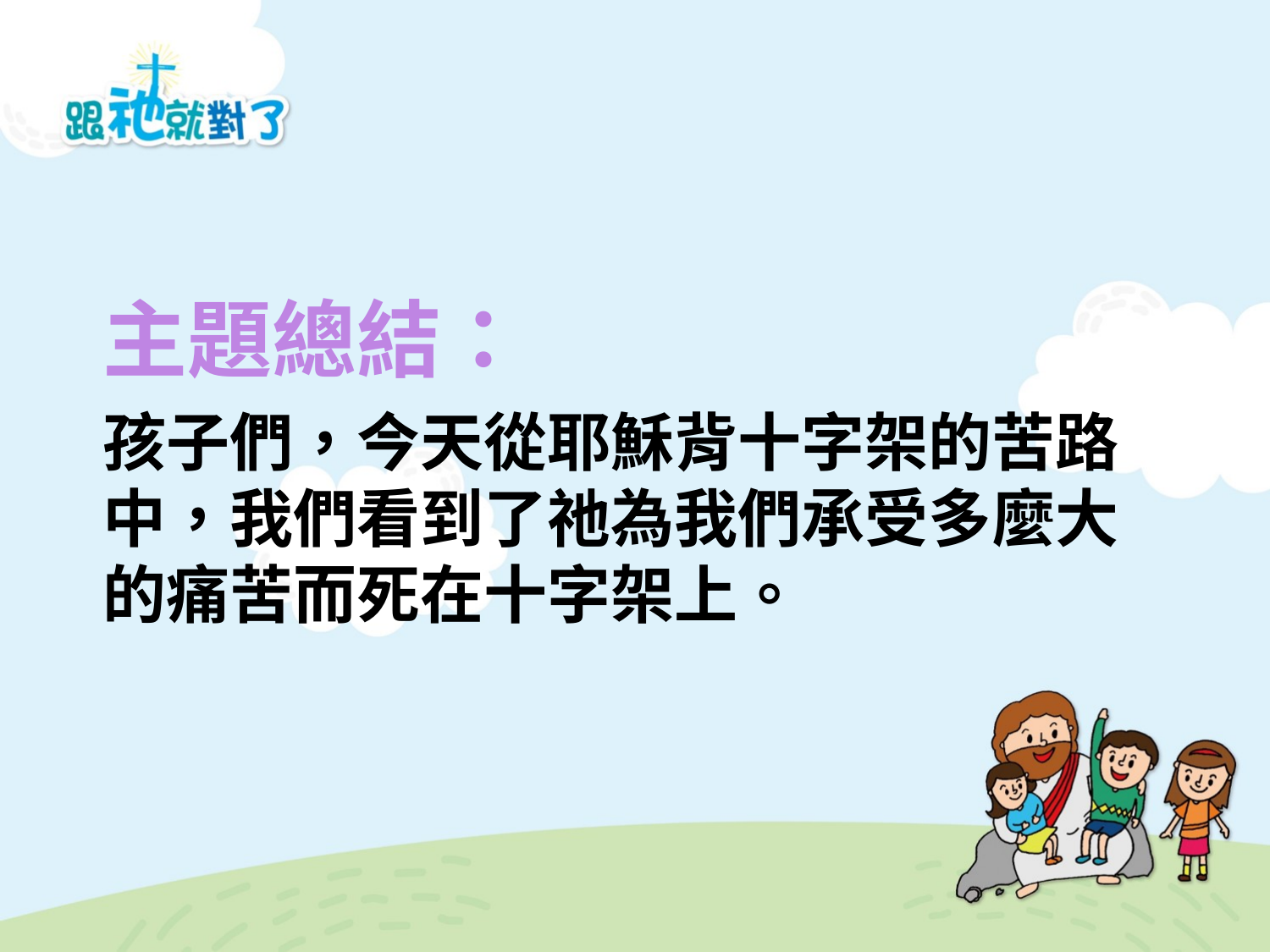

主題總結：
孩子們，今天從耶穌背十字架的苦路中，我們看到了祂為我們承受多麼大的痛苦而死在十字架上。